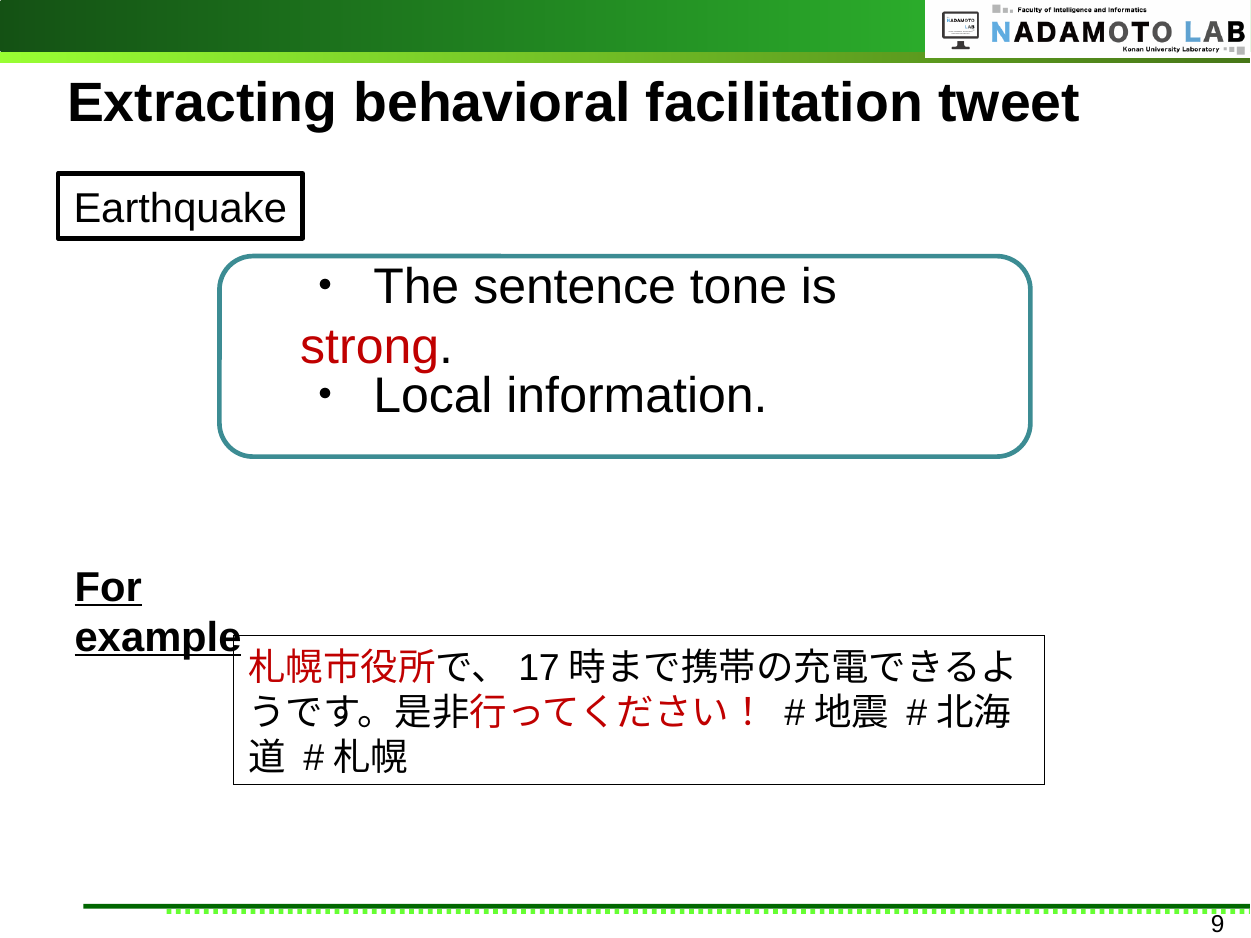

# Extracting behavioral facilitation tweet
Earthquake

・ The sentence tone is strong.
・ Local information.
For example
札幌市役所で、17時まで携帯の充電できるようです。是非行ってください！ #地震 #北海道 #札幌
9